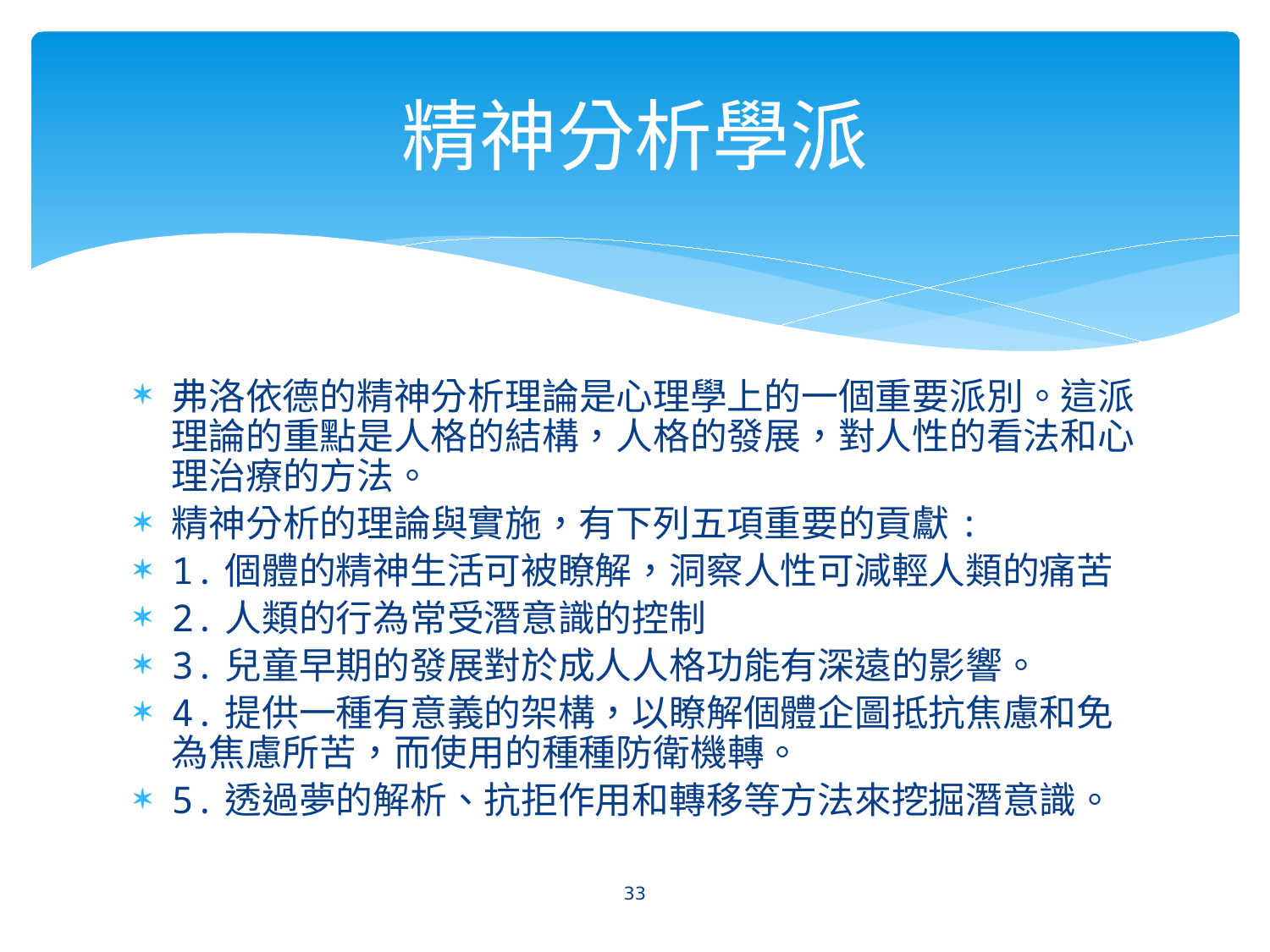

# 精神分析學派
弗洛依德的精神分析理論是心理學上的一個重要派別。這派理論的重點是人格的結構，人格的發展，對人性的看法和心理治療的方法。
精神分析的理論與實施，有下列五項重要的貢獻:
1.個體的精神生活可被瞭解，洞察人性可減輕人類的痛苦
2.人類的行為常受潛意識的控制
3.兒童早期的發展對於成人人格功能有深遠的影響。
4.提供一種有意義的架構，以瞭解個體企圖抵抗焦慮和免為焦慮所苦，而使用的種種防衛機轉。
5.透過夢的解析、抗拒作用和轉移等方法來挖掘潛意識。
33